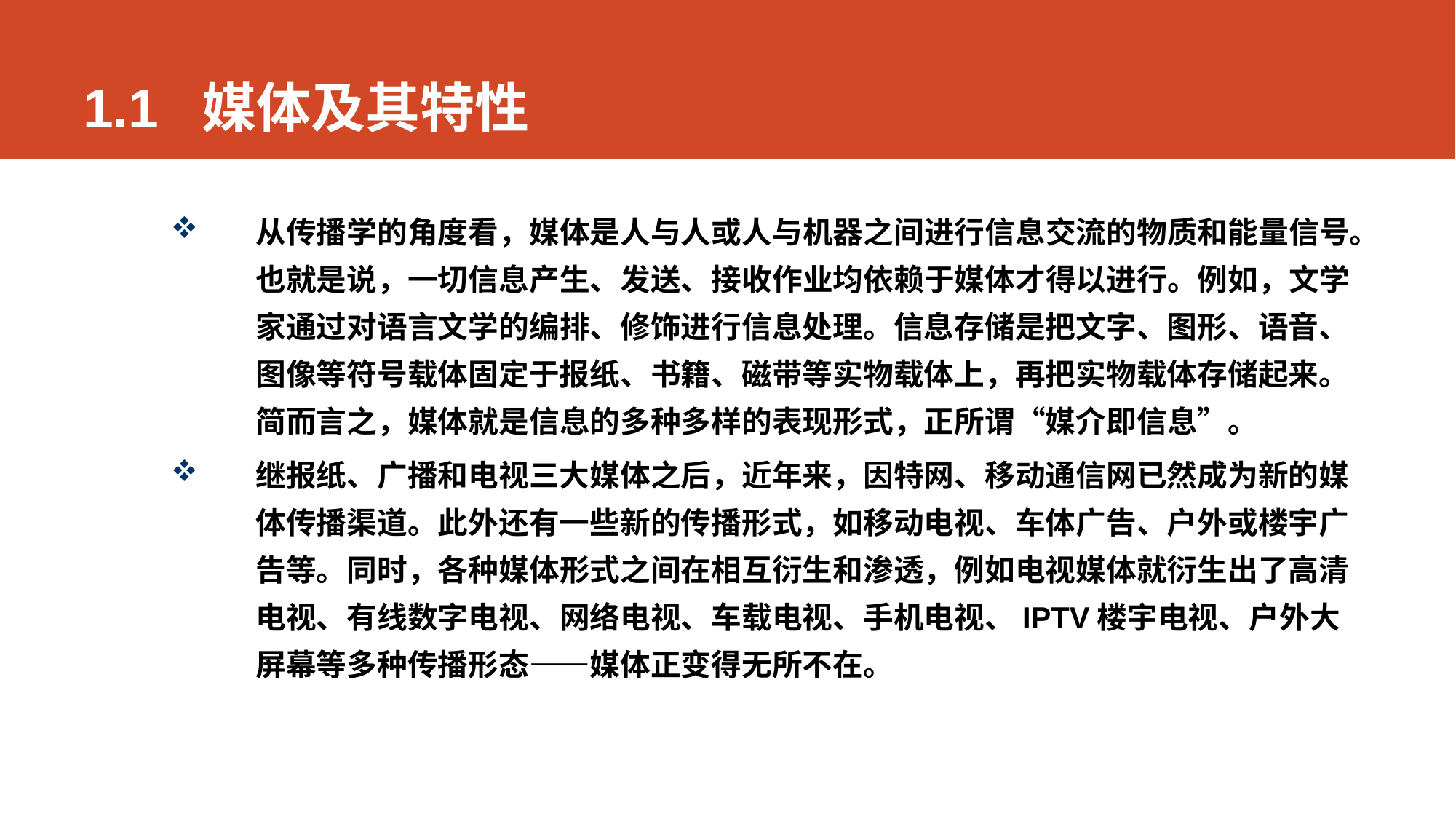

# 1.1  媒体及其特性
从传播学的角度看，媒体是人与人或人与机器之间进行信息交流的物质和能量信号。也就是说，一切信息产生、发送、接收作业均依赖于媒体才得以进行。例如，文学家通过对语言文学的编排、修饰进行信息处理。信息存储是把文字、图形、语音、图像等符号载体固定于报纸、书籍、磁带等实物载体上，再把实物载体存储起来。简而言之，媒体就是信息的多种多样的表现形式，正所谓“媒介即信息”。
继报纸、广播和电视三大媒体之后，近年来，因特网、移动通信网已然成为新的媒体传播渠道。此外还有一些新的传播形式，如移动电视、车体广告、户外或楼宇广告等。同时，各种媒体形式之间在相互衍生和渗透，例如电视媒体就衍生出了高清电视、有线数字电视、网络电视、车载电视、手机电视、IPTV楼宇电视、户外大屏幕等多种传播形态——媒体正变得无所不在。